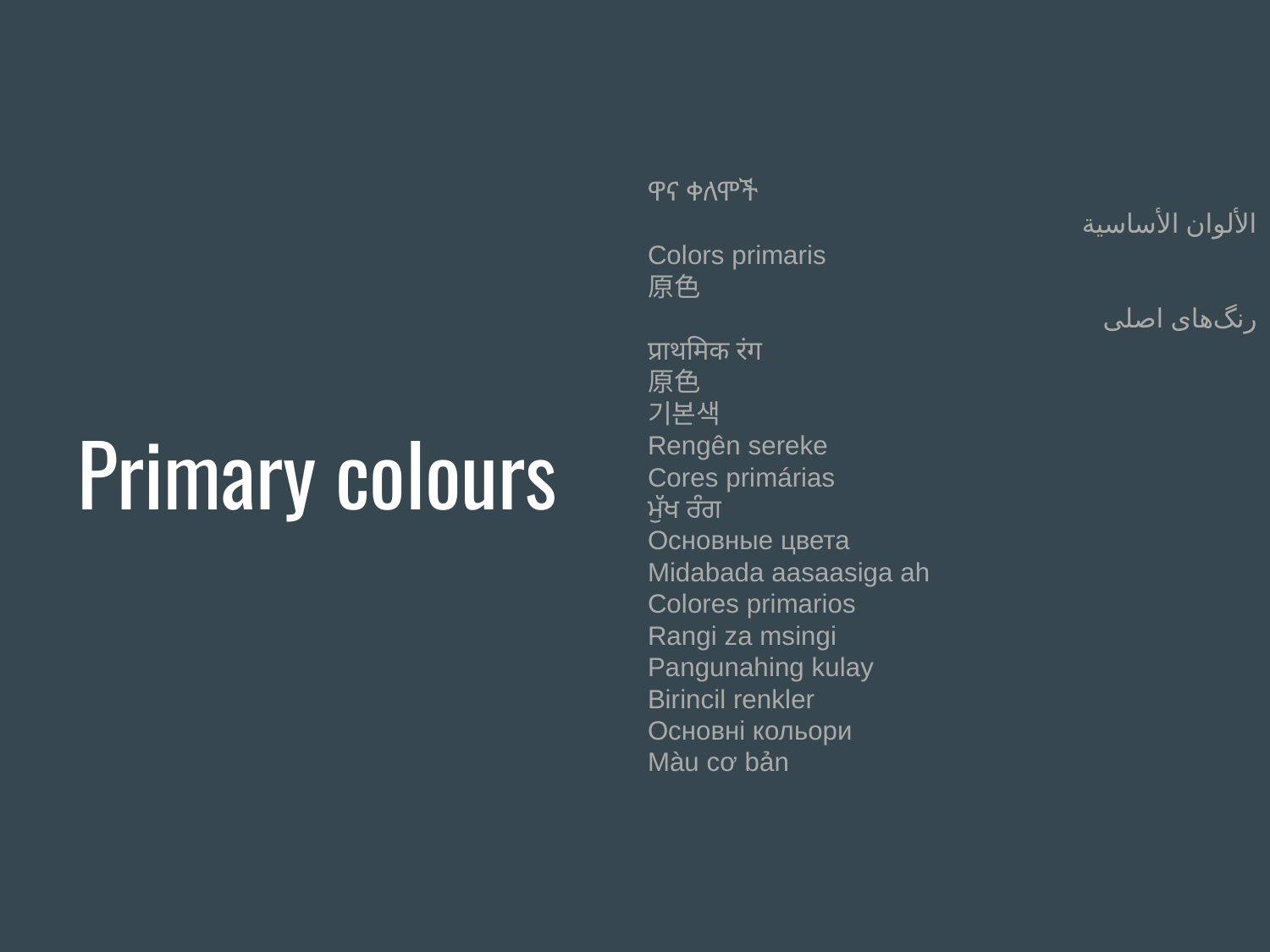

Primary colours
ዋና ቀለሞች
الألوان الأساسية
Colors primaris
原色
رنگ‌های اصلی
प्राथमिक रंग
原色
기본색
Rengên sereke
Cores primárias
ਮੁੱਖ ਰੰਗ
Основные цвета
Midabada aasaasiga ah
Colores primarios
Rangi za msingi
Pangunahing kulay
Birincil renkler
Основні кольори
Màu cơ bản